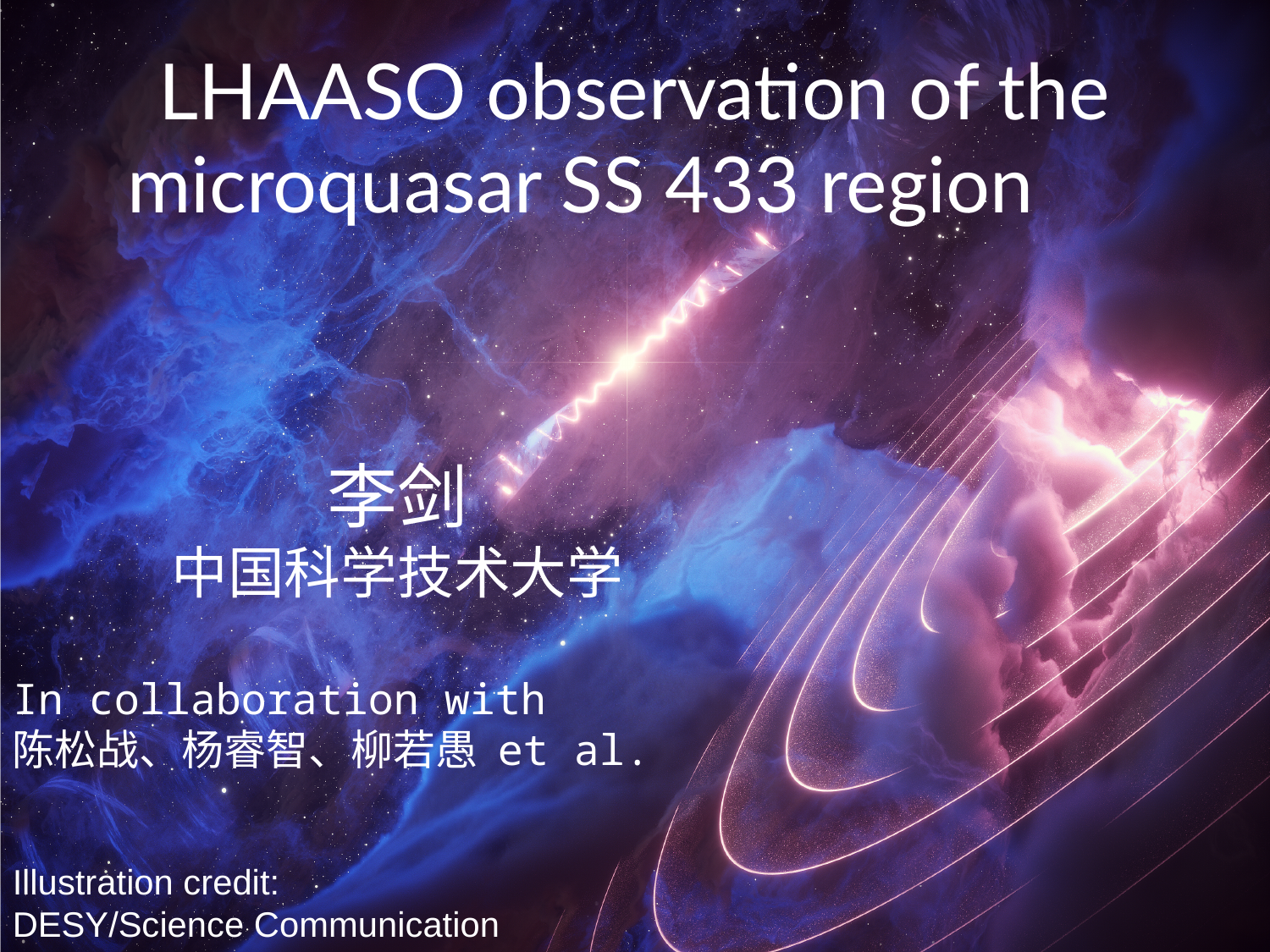

LHAASO observation of the microquasar SS 433 region
李剑
中国科学技术大学

In collaboration with
陈松战、杨睿智、柳若愚 et al.

Illustration credit: DESY/Science Communication Lab